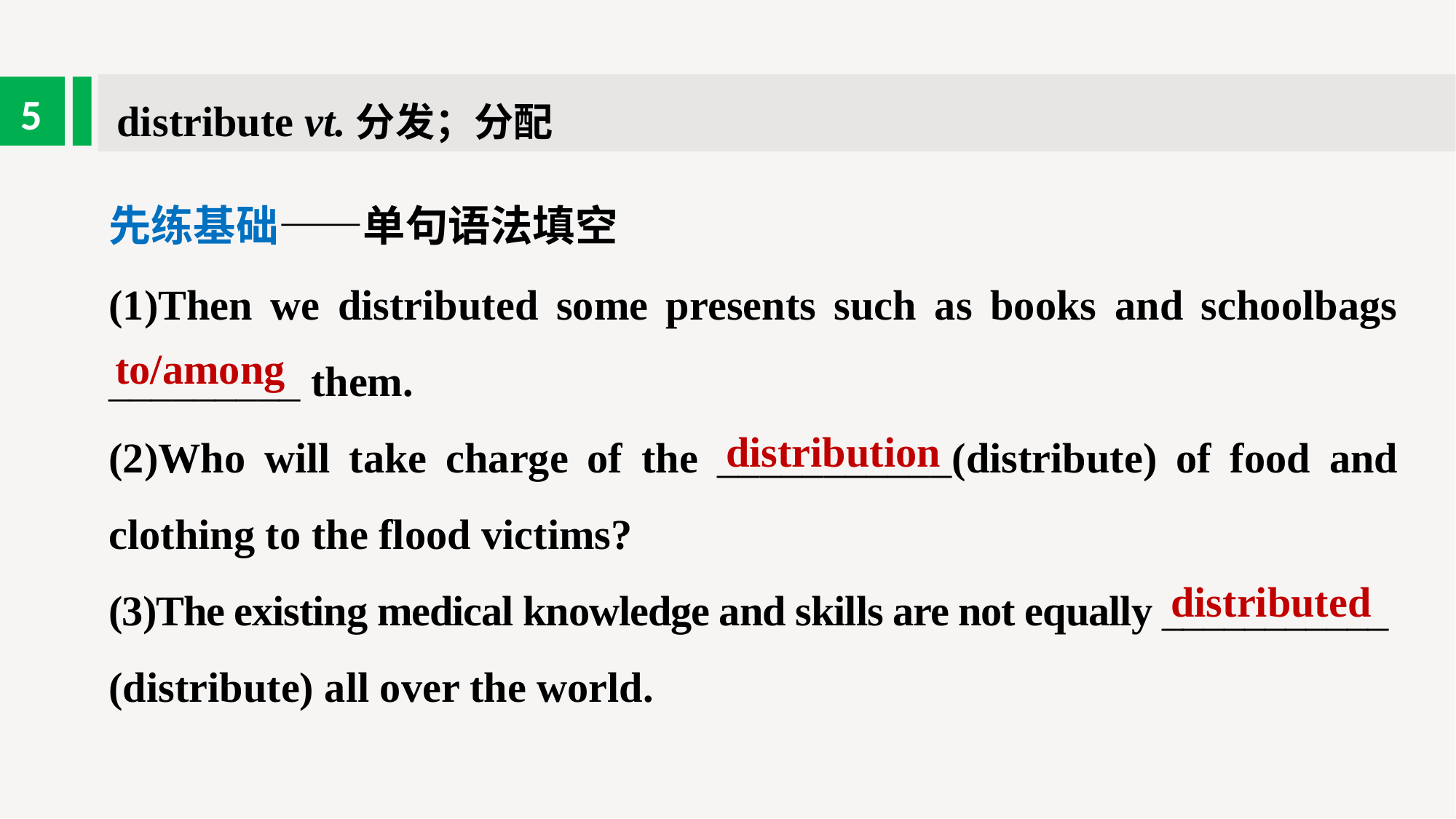

distribute vt.分发；分配

5
先练基础——单句语法填空
(1)Then we distributed some presents such as books and schoolbags _________ them.
(2)Who will take charge of the ___________(distribute) of food and clothing to the flood victims?
(3)The existing medical knowledge and skills are not equally ___________
(distribute) all over the world.
to/among
distribution
distributed